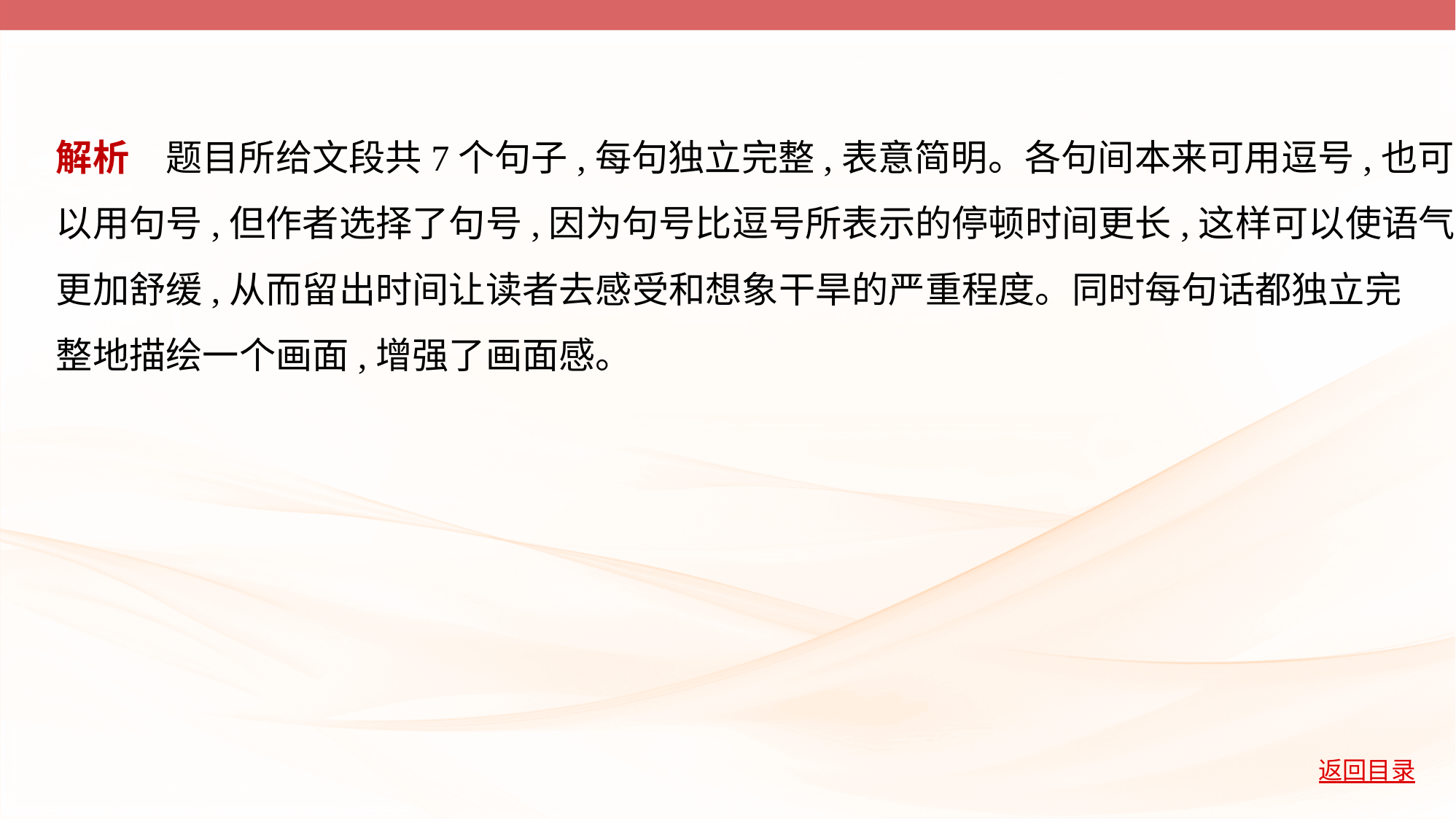

解析　题目所给文段共7个句子,每句独立完整,表意简明。各句间本来可用逗号,也可
以用句号,但作者选择了句号,因为句号比逗号所表示的停顿时间更长,这样可以使语气
更加舒缓,从而留出时间让读者去感受和想象干旱的严重程度。同时每句话都独立完
整地描绘一个画面,增强了画面感。